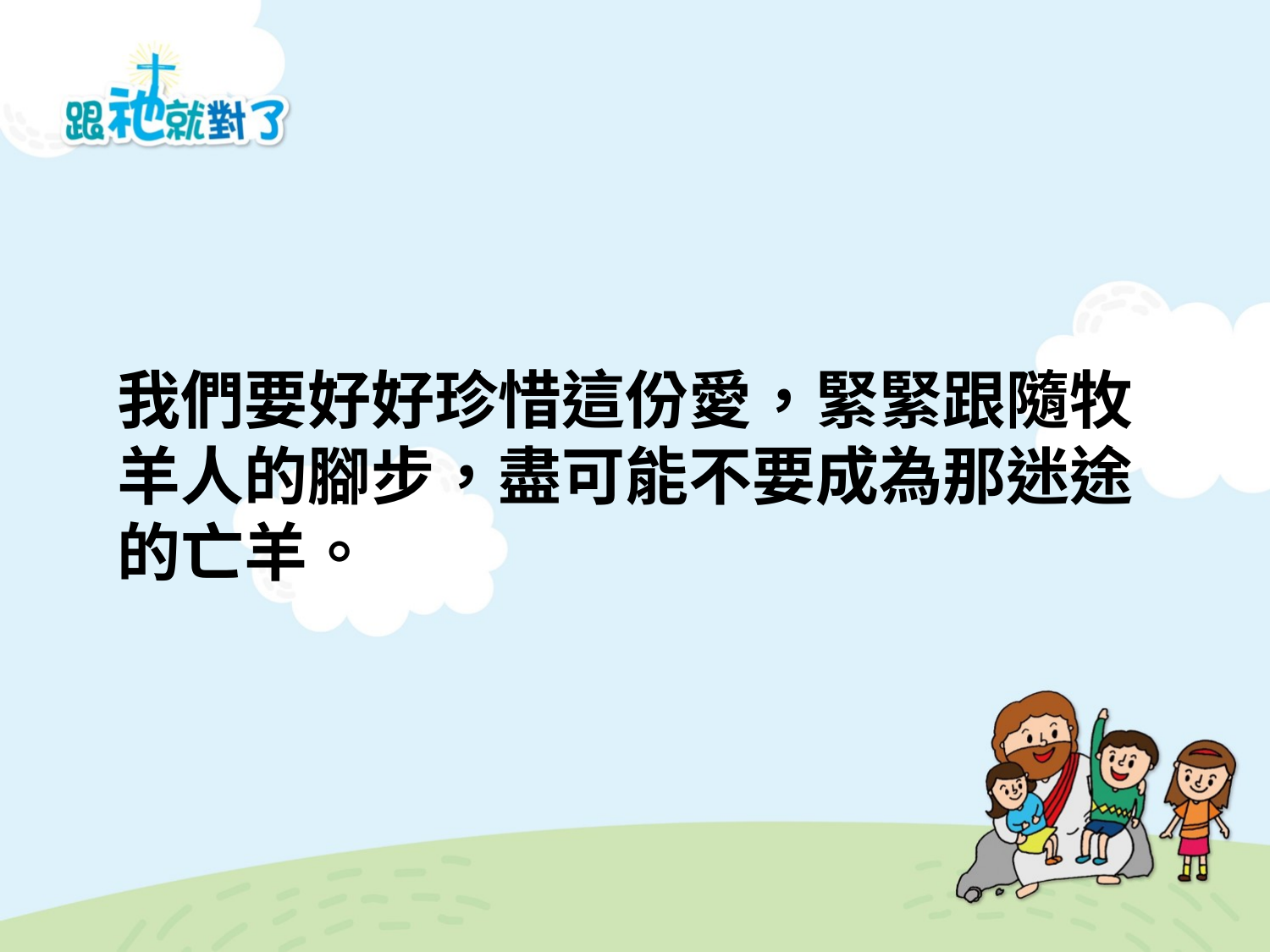

我們要好好珍惜這份愛，緊緊跟隨牧羊人的腳步，盡可能不要成為那迷途的亡羊。